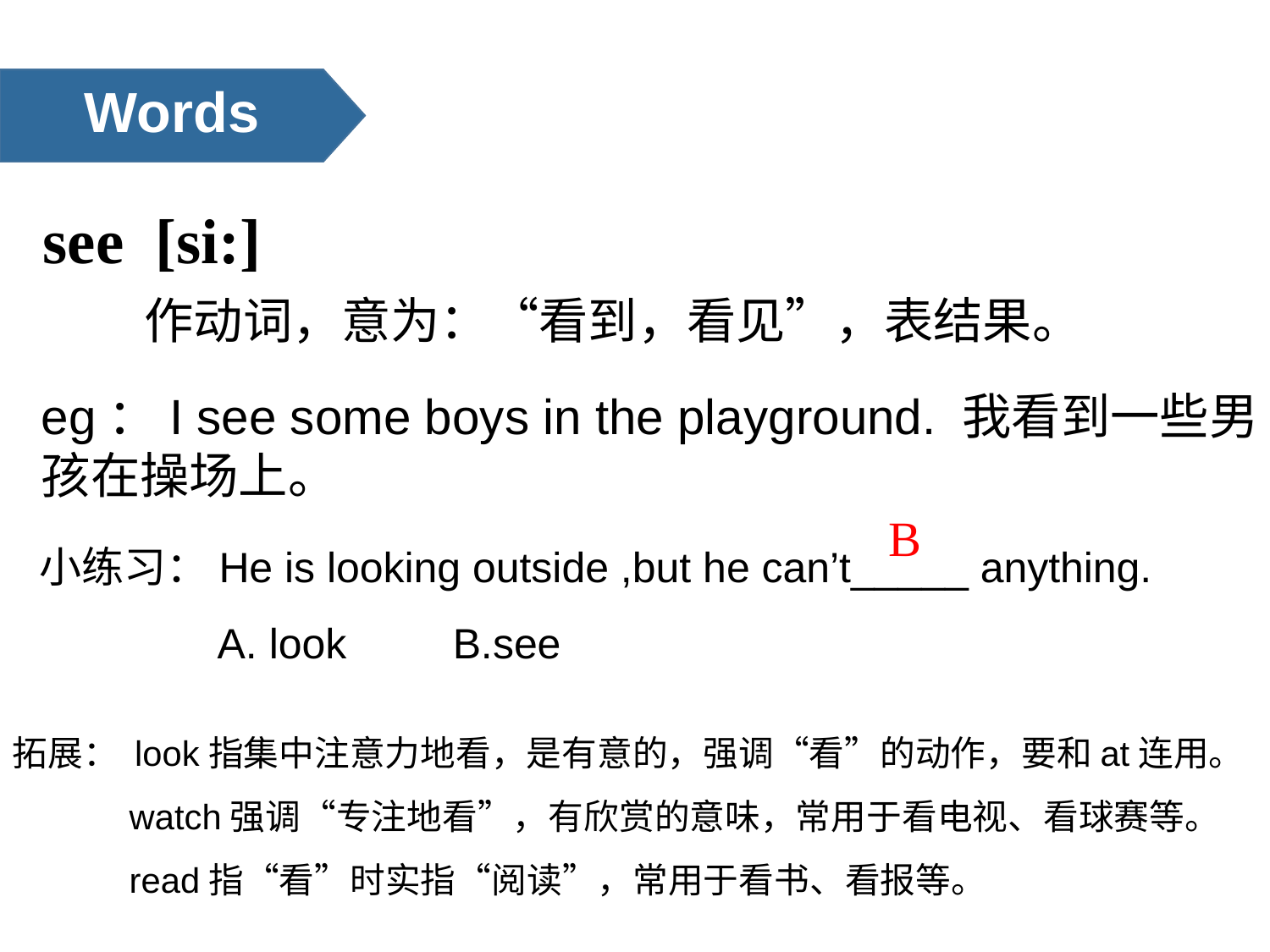

Words
see  [si:]
作动词，意为：“看到，看见”，表结果。
eg：I see some boys in the playground. 我看到一些男孩在操场上。
B
小练习：He is looking outside ,but he can’t_____ anything.
               A. look         B.see
拓展： look指集中注意力地看，是有意的，强调“看”的动作，要和at连用。
            watch强调“专注地看”，有欣赏的意味，常用于看电视、看球赛等。
            read指“看”时实指“阅读”，常用于看书、看报等。